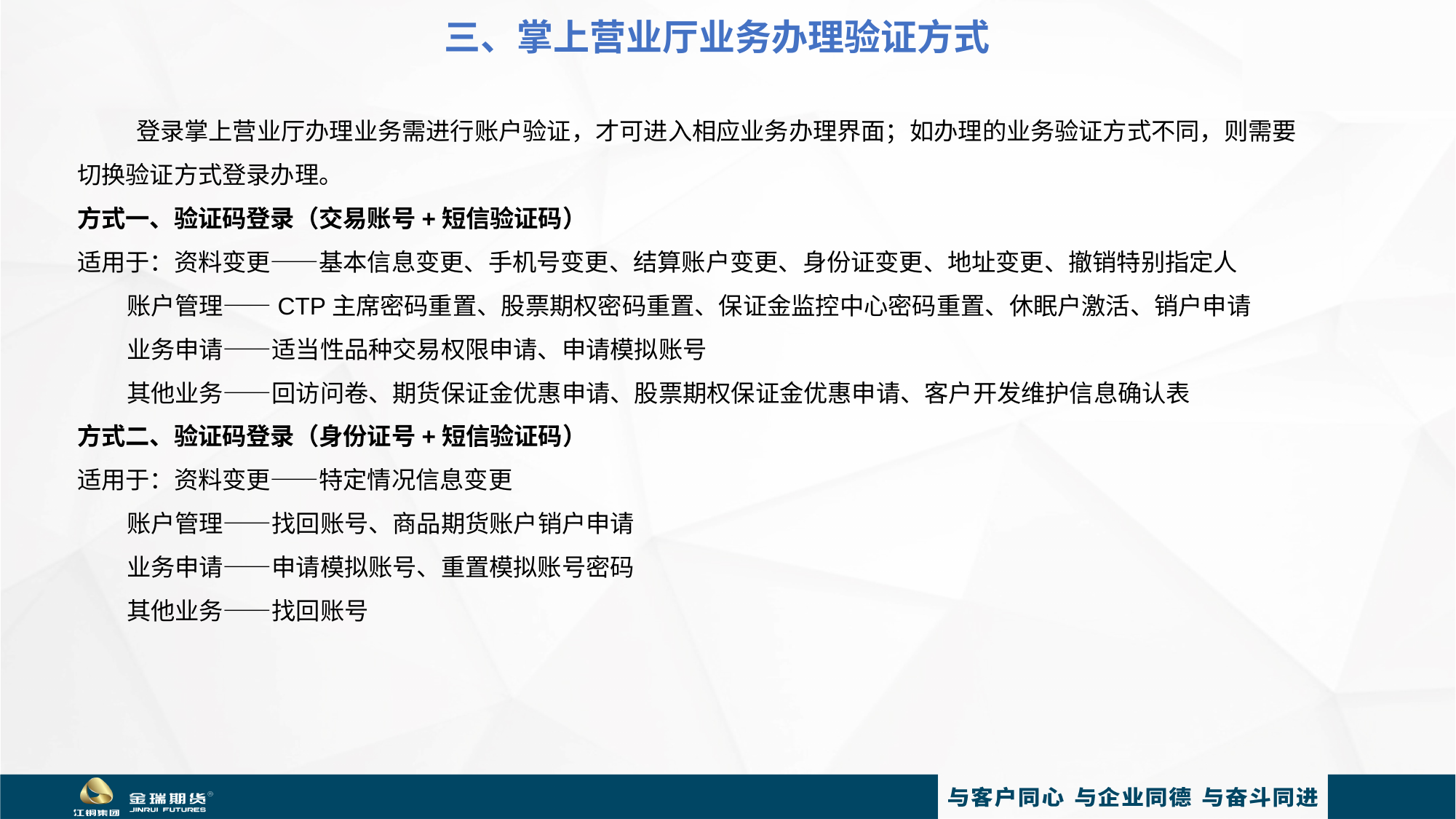

三、掌上营业厅业务办理验证方式

登录掌上营业厅办理业务需进行账户验证，才可进入相应业务办理界面；如办理的业务验证方式不同，则需要
切换验证方式登录办理。
方式一、验证码登录（交易账号+短信验证码）
适用于：资料变更——基本信息变更、手机号变更、结算账户变更、身份证变更、地址变更、撤销特别指定人
        账户管理——CTP主席密码重置、股票期权密码重置、保证金监控中心密码重置、休眠户激活、销户申请
        业务申请——适当性品种交易权限申请、申请模拟账号
        其他业务——回访问卷、期货保证金优惠申请、股票期权保证金优惠申请、客户开发维护信息确认表
方式二、验证码登录（身份证号+短信验证码）
适用于：资料变更——特定情况信息变更
        账户管理——找回账号、商品期货账户销户申请
        业务申请——申请模拟账号、重置模拟账号密码
        其他业务——找回账号